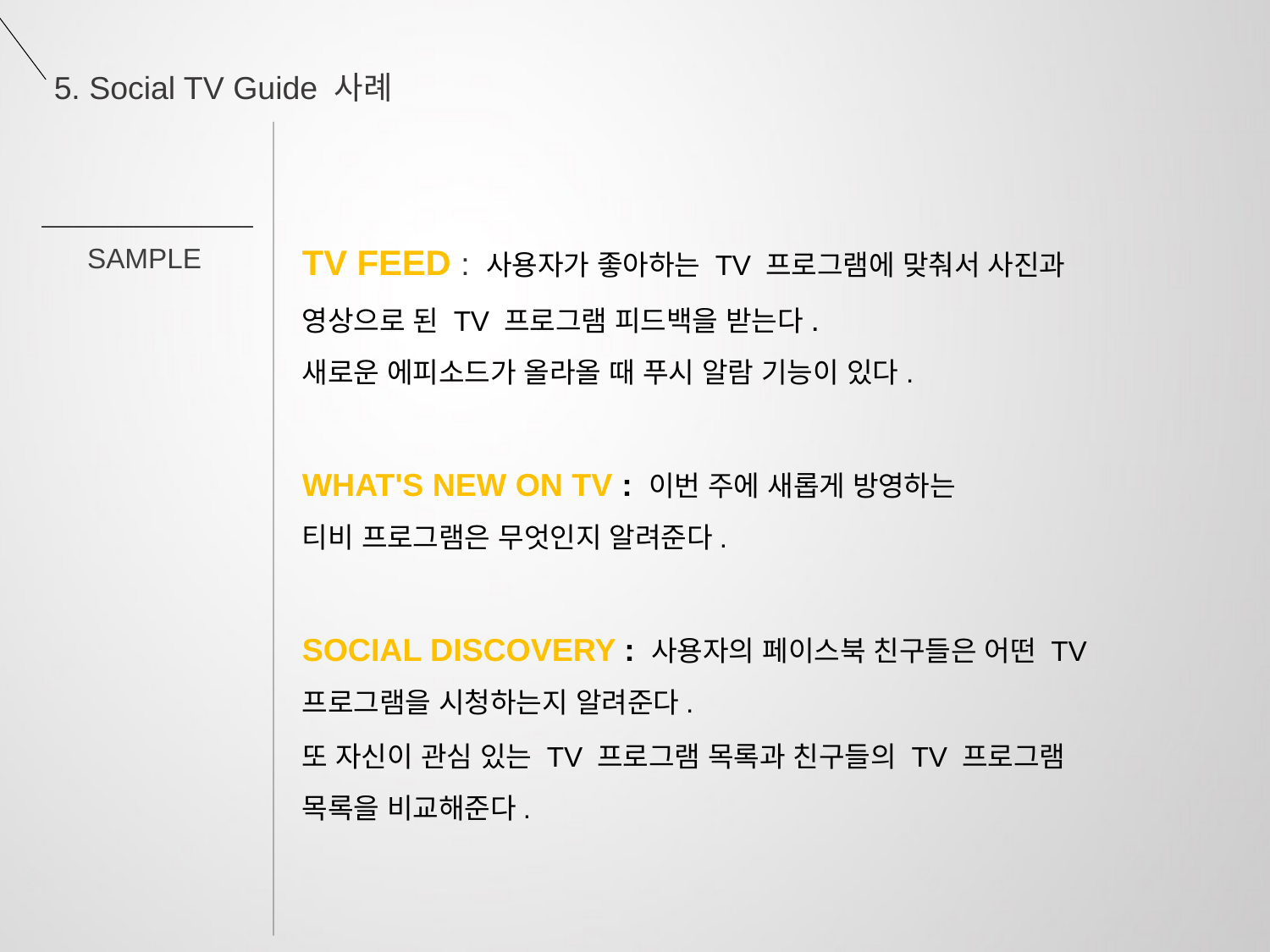

5. Social TV Guide 사례

TV FEED : 사용자가 좋아하는 TV 프로그램에 맞춰서 사진과

영상으로 된 TV 프로그램 피드백을 받는다.

새로운 에피소드가 올라올 때 푸시 알람 기능이 있다.

WHAT'S NEW ON TV : 이번 주에 새롭게 방영하는

티비 프로그램은 무엇인지 알려준다.

SOCIAL DISCOVERY : 사용자의 페이스북 친구들은 어떤 TV

프로그램을 시청하는지 알려준다.

또 자신이 관심 있는 TV 프로그램 목록과 친구들의 TV 프로그램

목록을 비교해준다.
SAMPLE